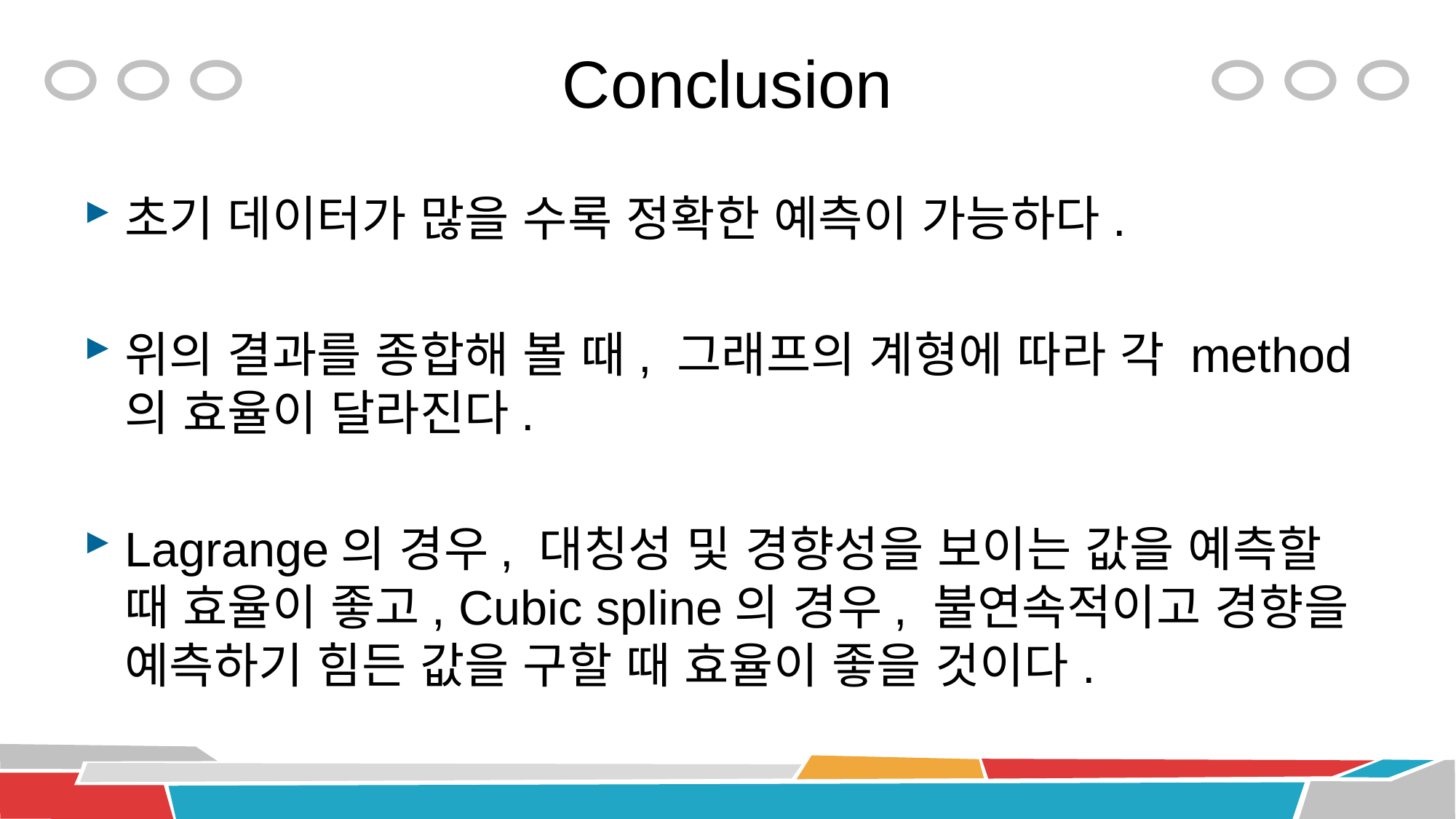

# Conclusion
초기 데이터가 많을 수록 정확한 예측이 가능하다.

위의 결과를 종합해 볼 때, 그래프의 계형에 따라 각 method의 효율이 달라진다.

Lagrange의 경우, 대칭성 및 경향성을 보이는 값을 예측할 때 효율이 좋고, Cubic spline의 경우, 불연속적이고 경향을 예측하기 힘든 값을 구할 때 효율이 좋을 것이다.